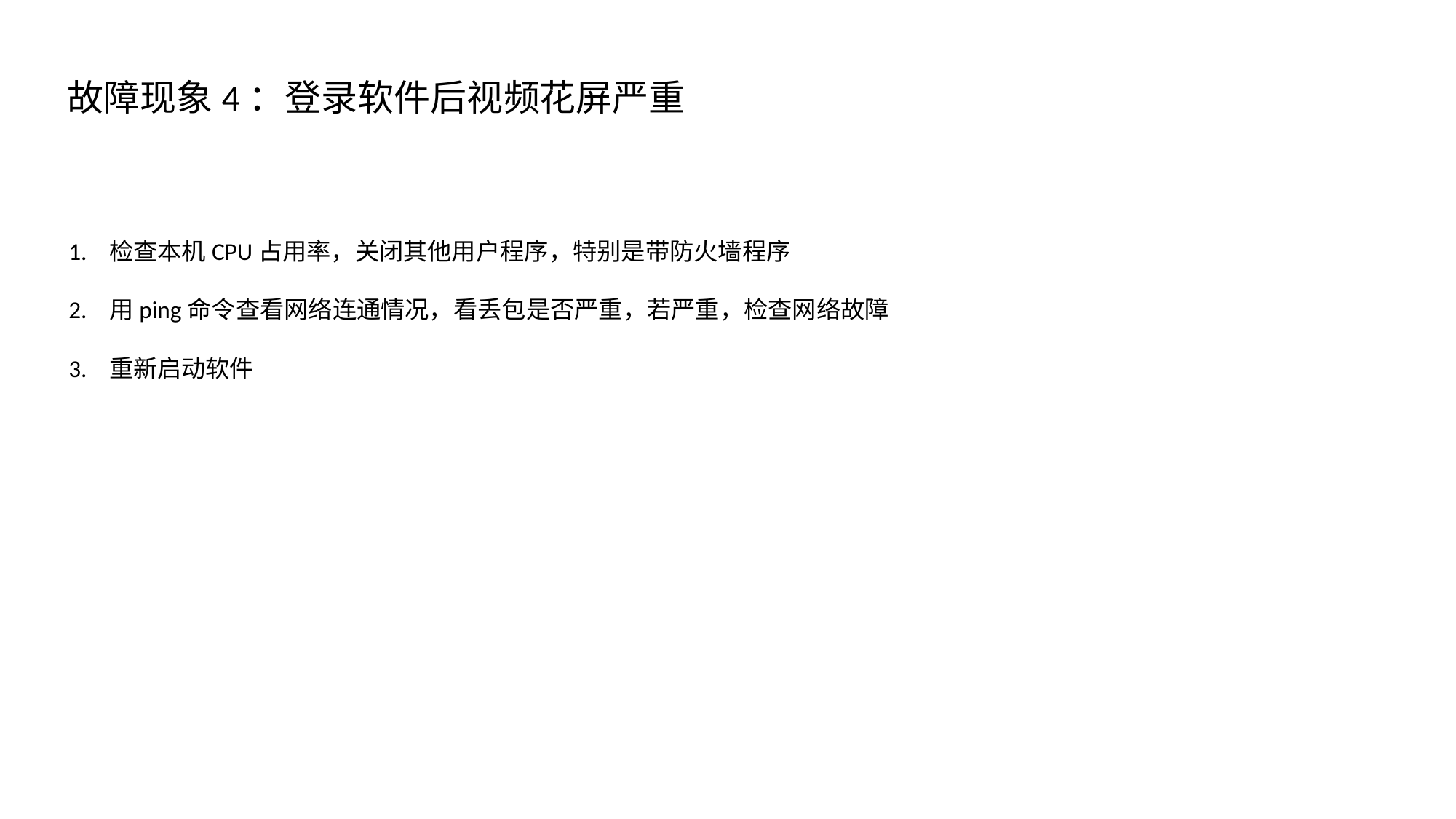

# 故障现象4：登录软件后视频花屏严重
   1.   检查本机CPU占用率，关闭其他用户程序，特别是带防火墙程序
   2.   用ping命令查看网络连通情况，看丢包是否严重，若严重，检查网络故障
   3.   重新启动软件